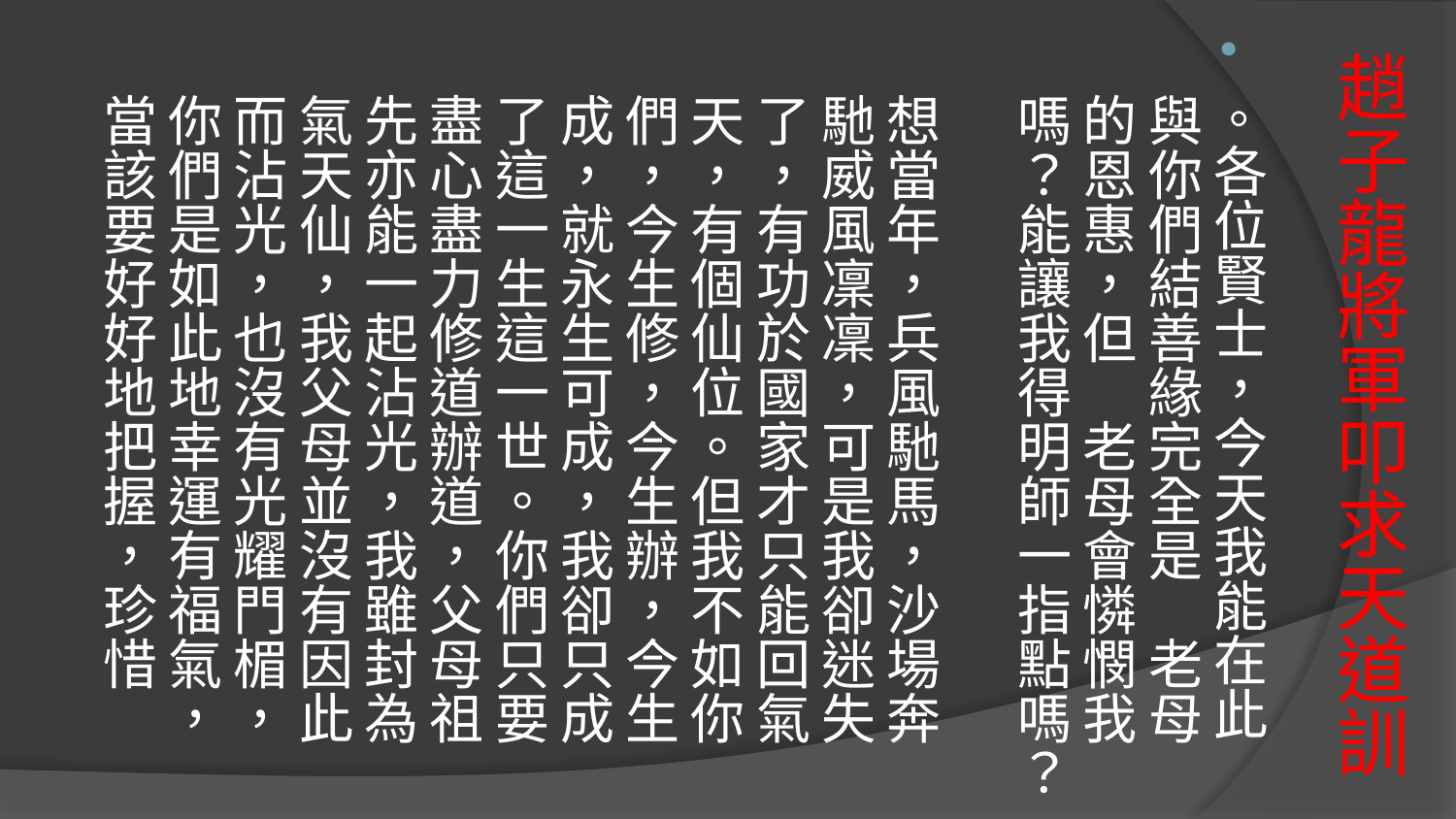

。各位賢士，今天我能在此與你們結善緣完全是　老母的恩惠，但　老母會憐憫我嗎？能讓我得明師一指點嗎？
想當年，兵風馳馬，沙場奔馳威風凜凜，可是我卻迷失了，有功於國家才只能回氣天，有個仙位。但我不如你們，今生修，今生辦，今生成，就永生可成，我卻只成了這一生這一世。你們只要盡心盡力修道辦道，父母祖先亦能一起沾光，我雖封為氣天仙，我父母並沒有因此而沾光，也沒有光耀門楣，你們是如此地幸運有福氣，當該要好好地把握，珍惜
# 趙子龍將軍叩求天道訓